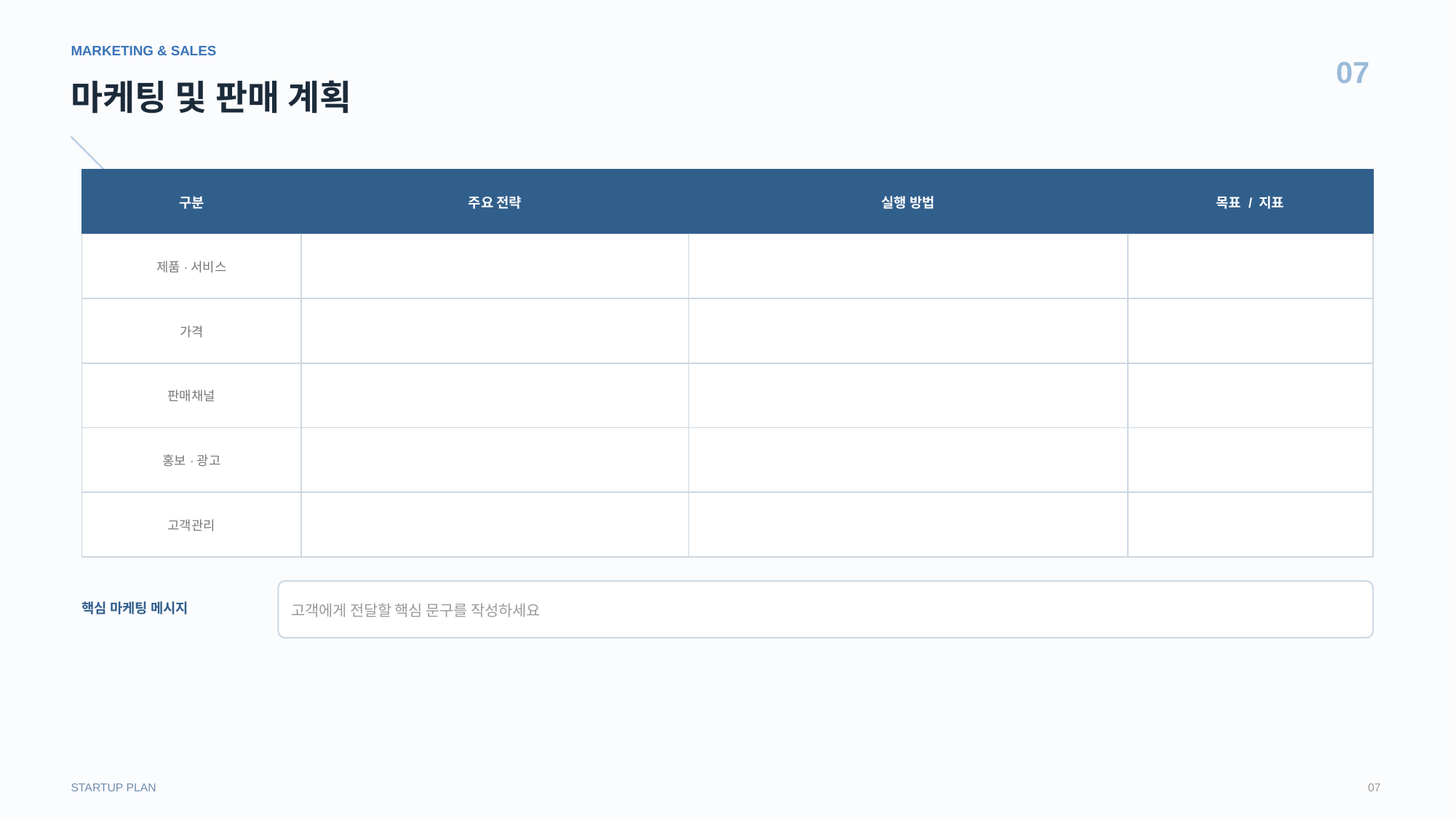

MARKETING & SALES
07
마케팅 및 판매 계획

구분
주요 전략
실행 방법
목표 / 지표

제품·서비스

가격

판매채널

홍보·광고

고객관리

고객에게 전달할 핵심 문구를 작성하세요
핵심 마케팅 메시지
STARTUP PLAN
07